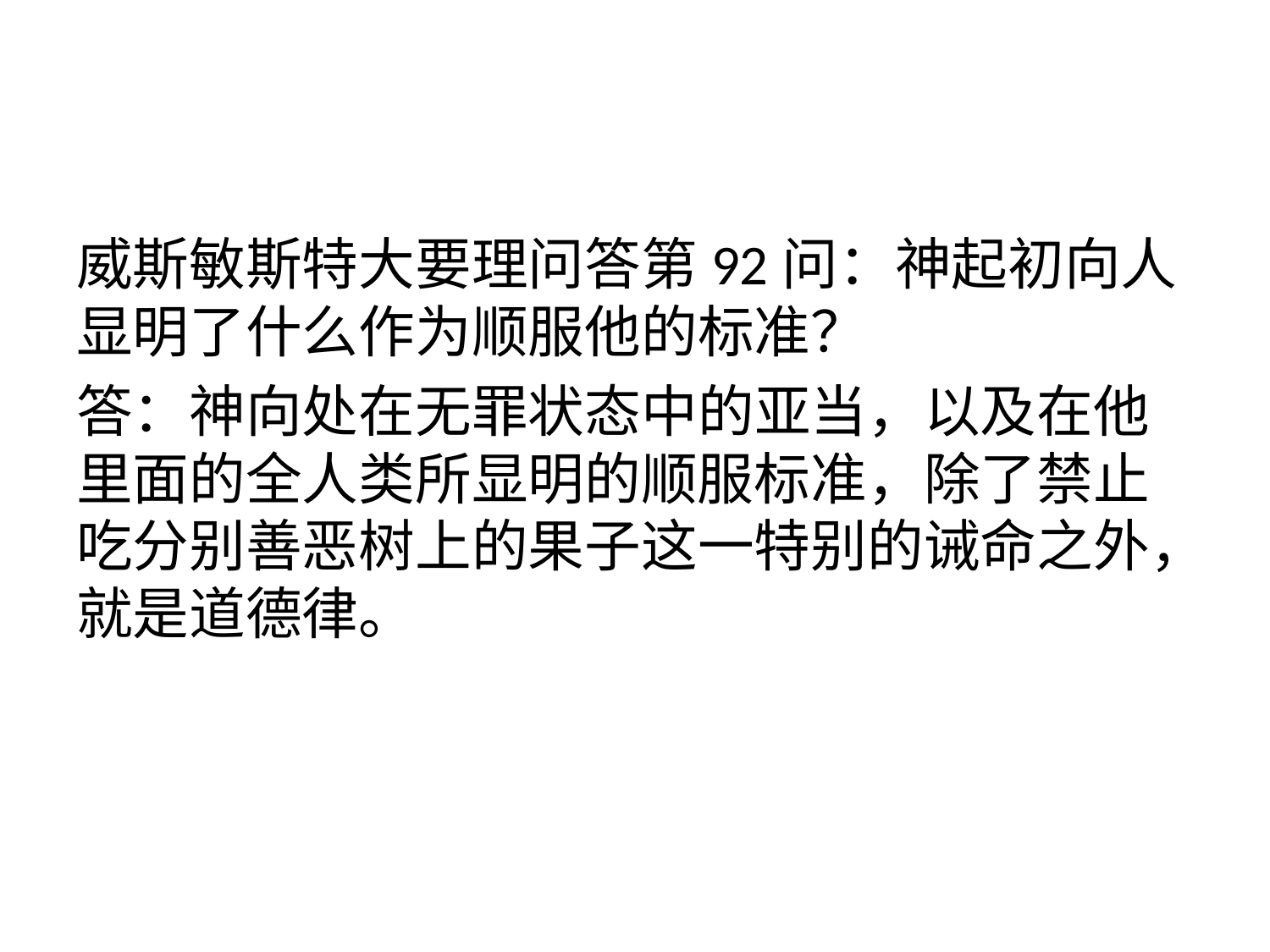

#
威斯敏斯特大要理问答第92问：神起初向人显明了什么作为顺服他的标准？
答：神向处在无罪状态中的亚当，以及在他里面的全人类所显明的顺服标准，除了禁止吃分别善恶树上的果子这一特别的诫命之外，就是道德律。